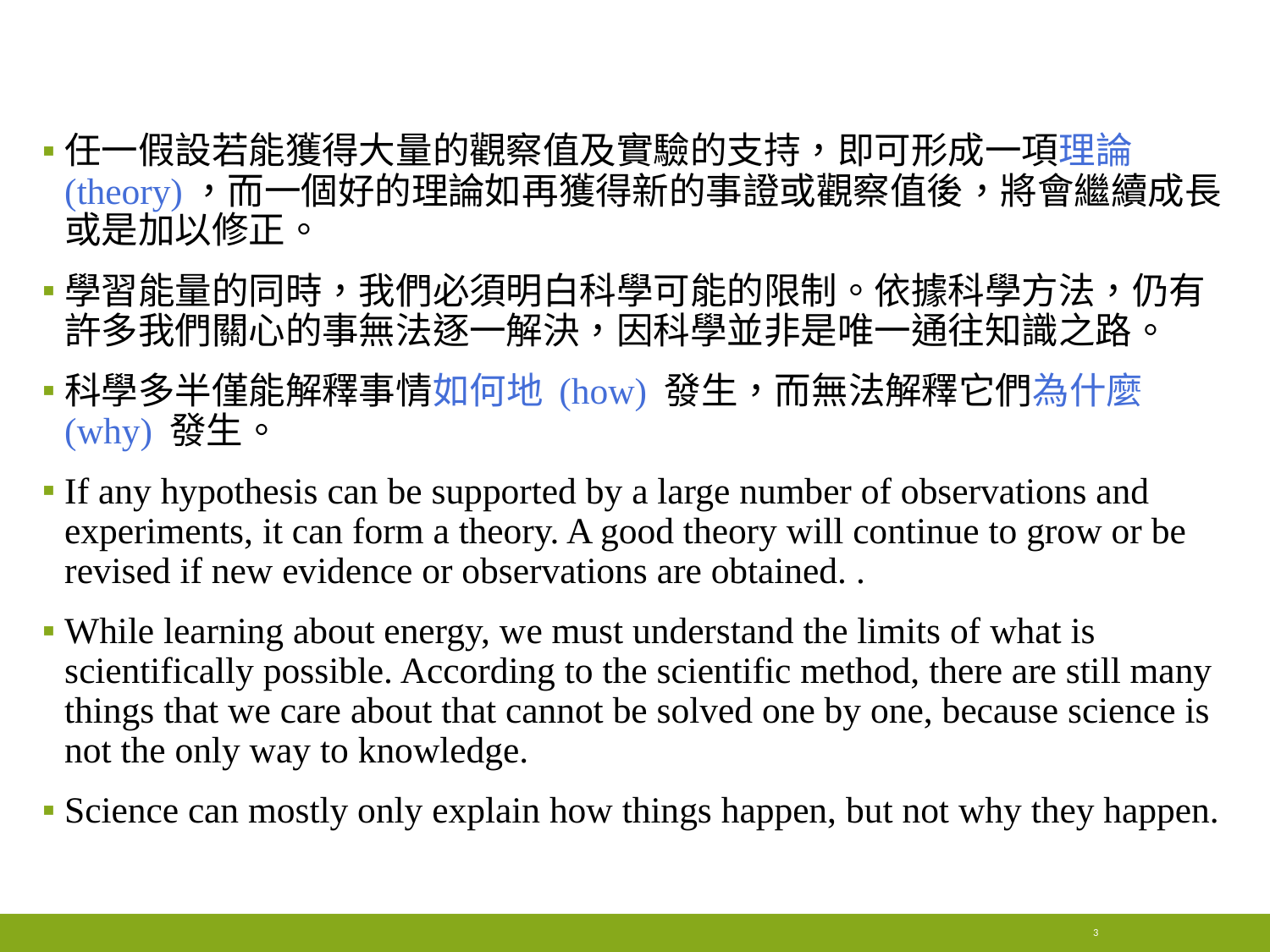

#
任一假設若能獲得大量的觀察值及實驗的支持，即可形成一項理論 (theory)，而一個好的理論如再獲得新的事證或觀察值後，將會繼續成長或是加以修正。
學習能量的同時，我們必須明白科學可能的限制。依據科學方法，仍有許多我們關心的事無法逐一解決，因科學並非是唯一通往知識之路。
科學多半僅能解釋事情如何地 (how) 發生，而無法解釋它們為什麼 (why) 發生。
If any hypothesis can be supported by a large number of observations and experiments, it can form a theory. A good theory will continue to grow or be revised if new evidence or observations are obtained. .
While learning about energy, we must understand the limits of what is scientifically possible. According to the scientific method, there are still many things that we care about that cannot be solved one by one, because science is not the only way to knowledge.
Science can mostly only explain how things happen, but not why they happen.
3